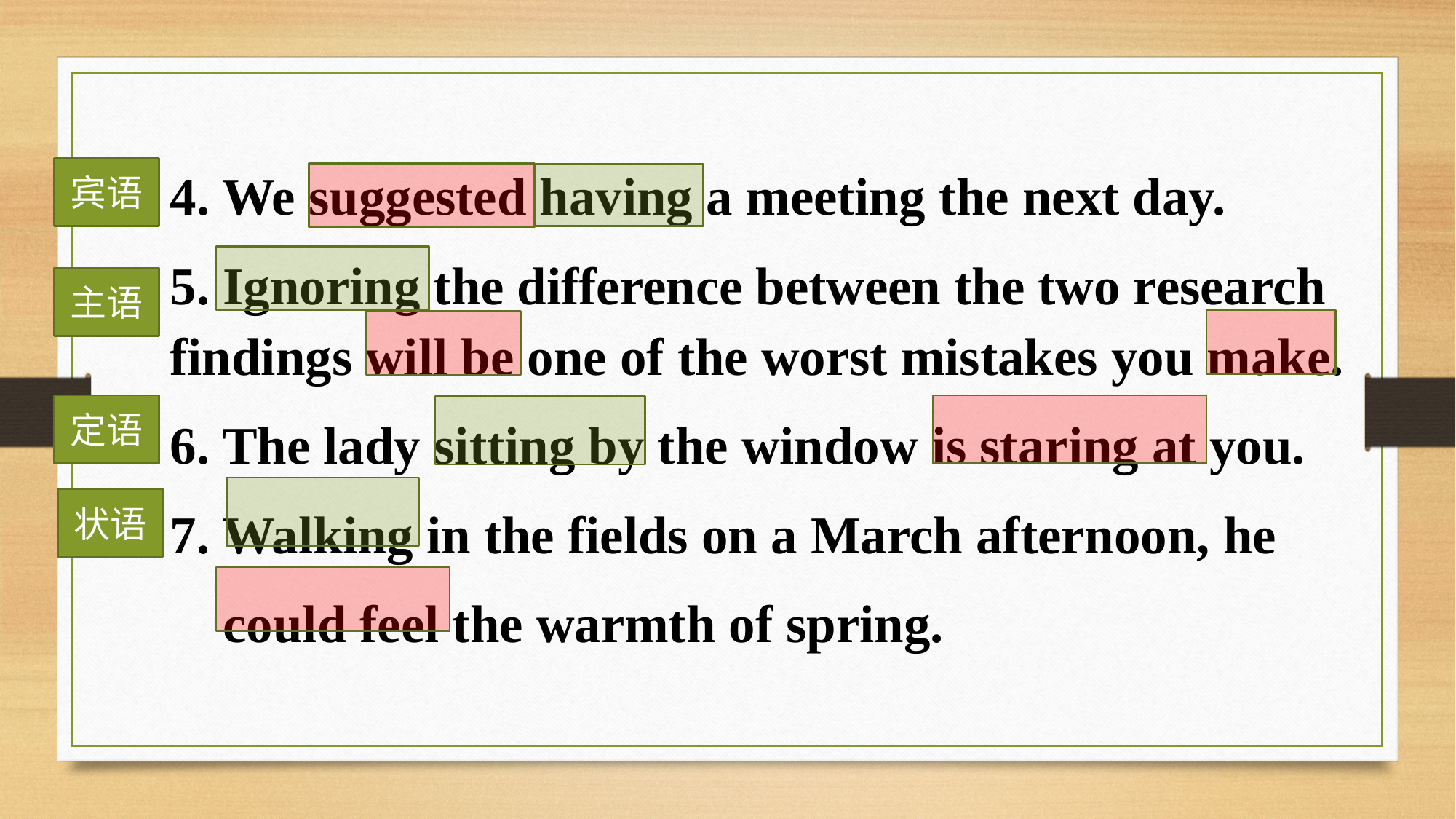

4. We suggested having a meeting the next day.
5. Ignoring the difference between the two research findings will be one of the worst mistakes you make.
6. The lady sitting by the window is staring at you.
7. Walking in the fields on a March afternoon, he
    could feel the warmth of spring.

宾语

主语

定语

状语